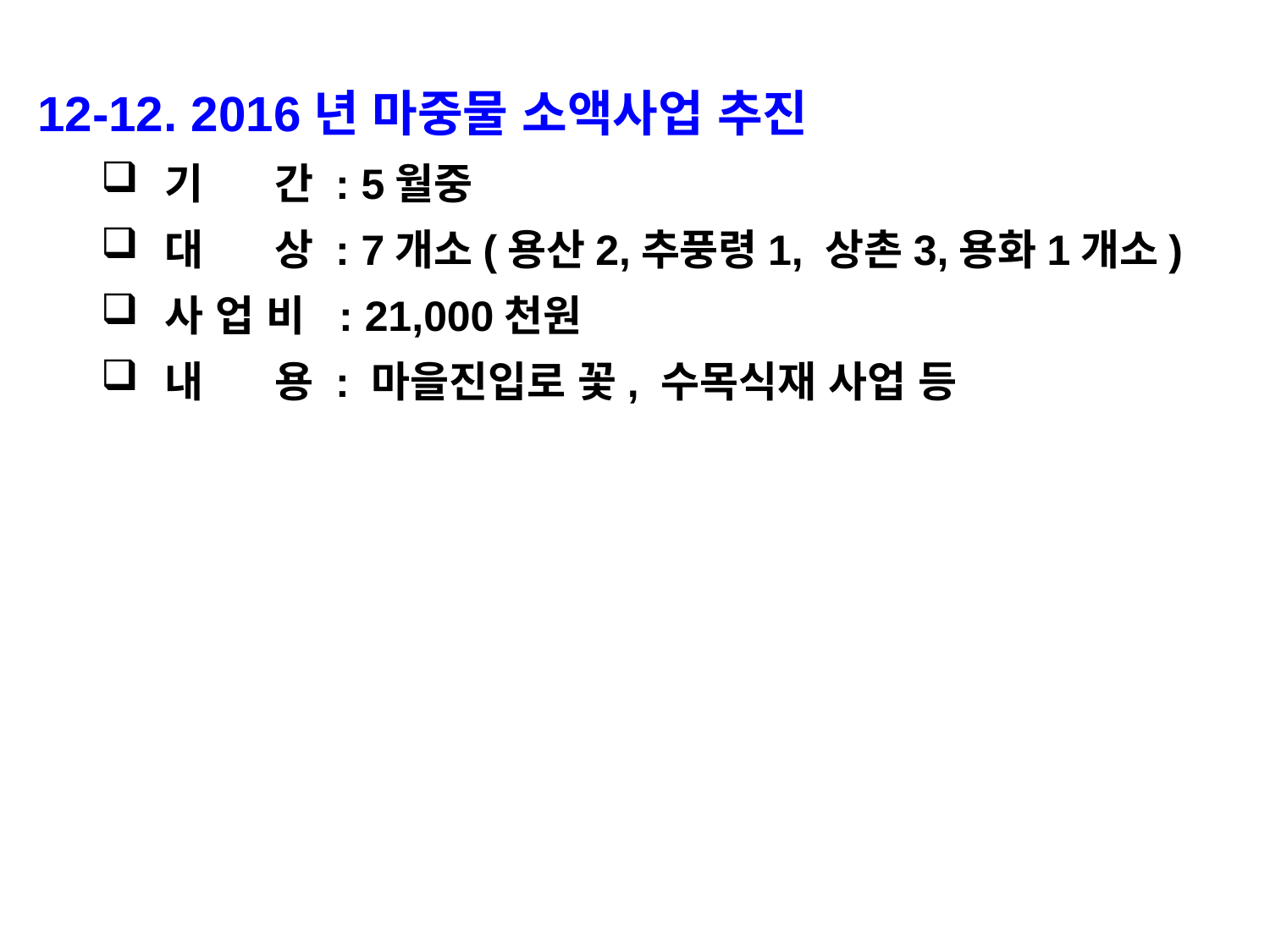

12-12. 2016년 마중물 소액사업 추진
기      간 : 5월중
대      상 : 7개소(용산2,추풍령1, 상촌3,용화1개소)
사 업 비  : 21,000천원
내      용 : 마을진입로 꽃, 수목식재 사업 등